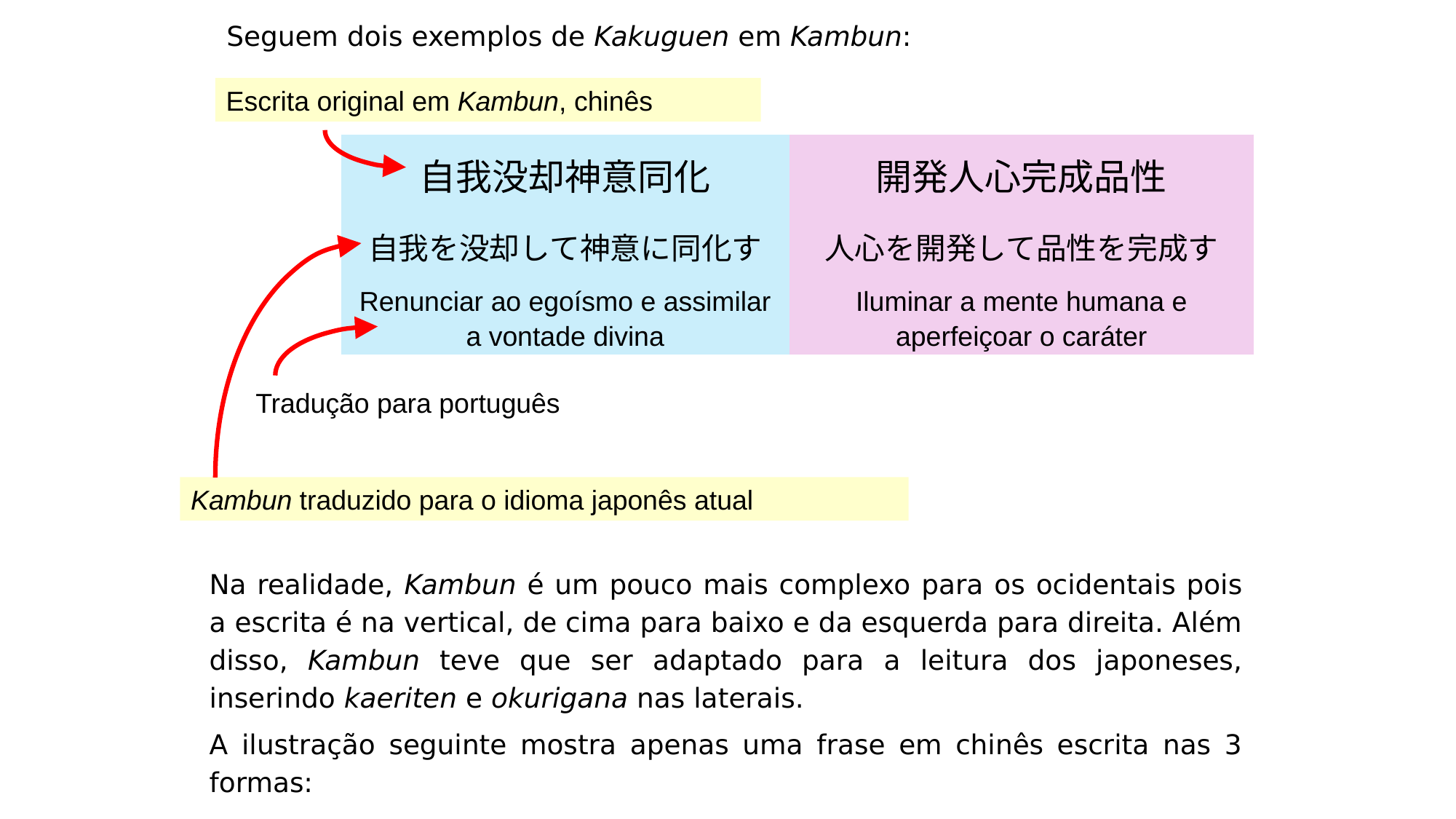

Seguem dois exemplos de Kakuguen em Kambun:

Escrita original em Kambun, chinês
| 自我没却神意同化 | 開発人心完成品性 |
| --- | --- |
| 自我を没却して神意に同化す | 人心を開発して品性を完成す |
| Renunciar ao egoísmo e assimilar a vontade divina | Iluminar a mente humana e aperfeiçoar o caráter |

Tradução para português
Kambun traduzido para o idioma japonês atual
Na realidade, Kambun é um pouco mais complexo para os ocidentais pois a escrita é na vertical, de cima para baixo e da esquerda para direita. Além disso, Kambun teve que ser adaptado para a leitura dos japoneses, inserindo kaeriten e okurigana nas laterais.
A ilustração seguinte mostra apenas uma frase em chinês escrita nas 3 formas: